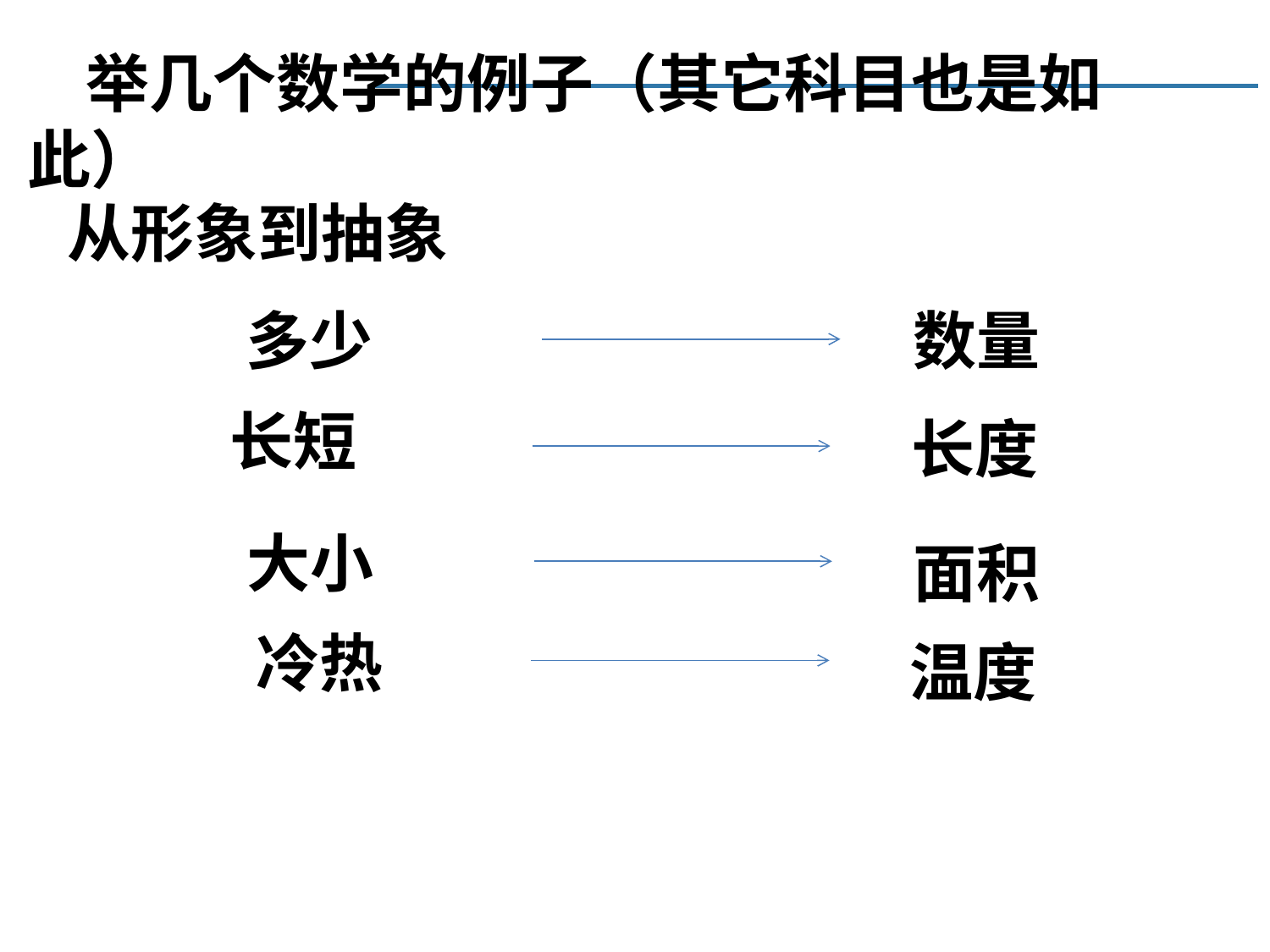

举几个数学的例子（其它科目也是如此）
从形象到抽象
   数量
   多少
长短
   长度
   大小
   面积
   冷热
   温度